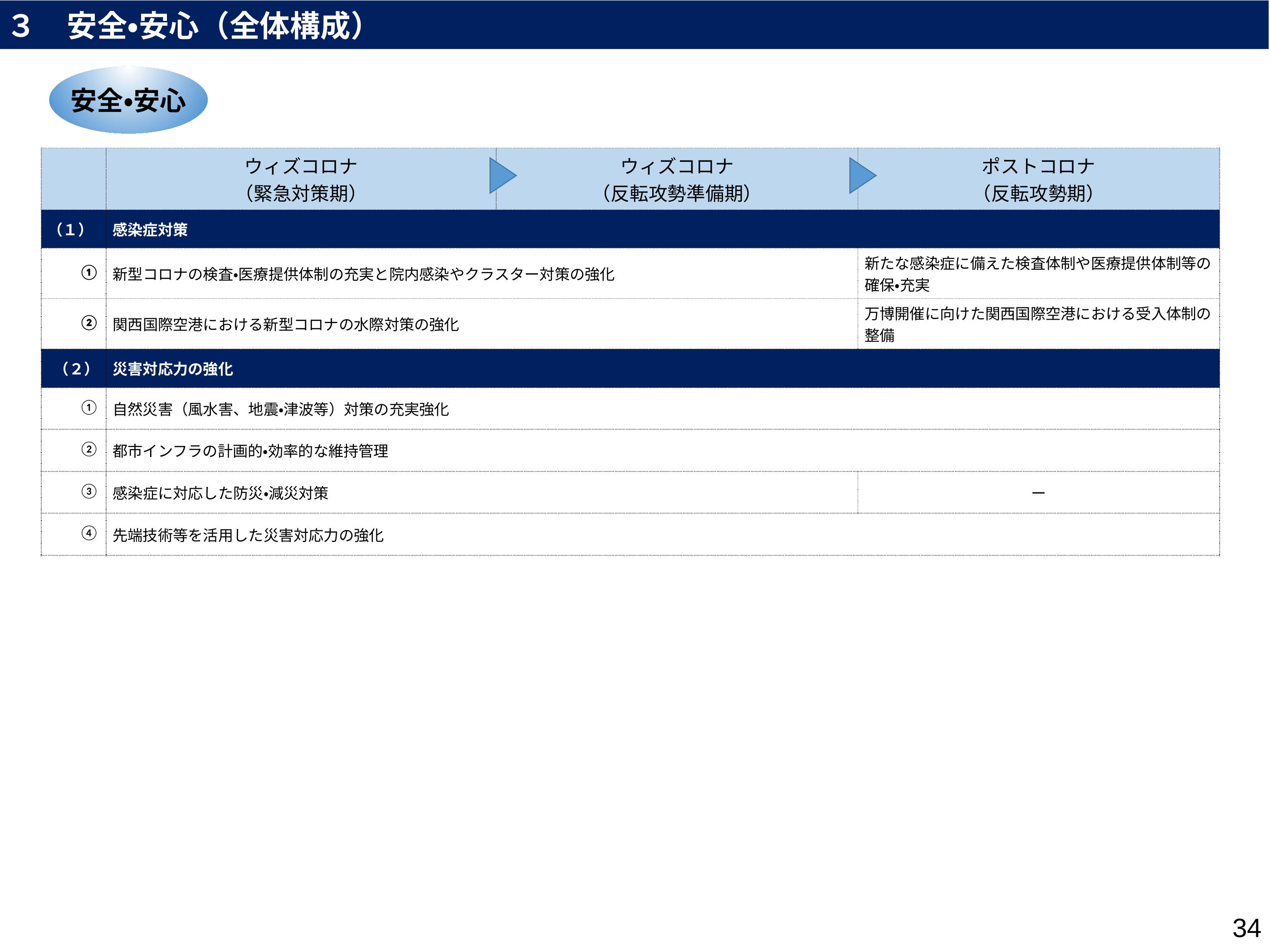

３　安全・安心（全体構成）

安全・安心
|  | ウィズコロナ （緊急対策期） | ウィズコロナ （反転攻勢準備期） | ポストコロナ （反転攻勢期） |
| --- | --- | --- | --- |
| （１） | 感染症対策 |  |  |
| ① | 新型コロナの検査・医療提供体制の充実と院内感染やクラスター対策の強化 |  | 新たな感染症に備えた検査体制や医療提供体制等の確保・充実 |
| ② | 関西国際空港における新型コロナの水際対策の強化 |  | 万博開催に向けた関西国際空港における受入体制の整備 |
| （２） | 災害対応力の強化 |  |  |
| ① | 自然災害（風水害、地震・津波等）対策の充実強化 |  |  |
| ② | 都市インフラの計画的・効率的な維持管理 |  |  |
| ③ | 感染症に対応した防災・減災対策 |  | ー |
| ④ | 先端技術等を活用した災害対応力の強化 |  |  |

34